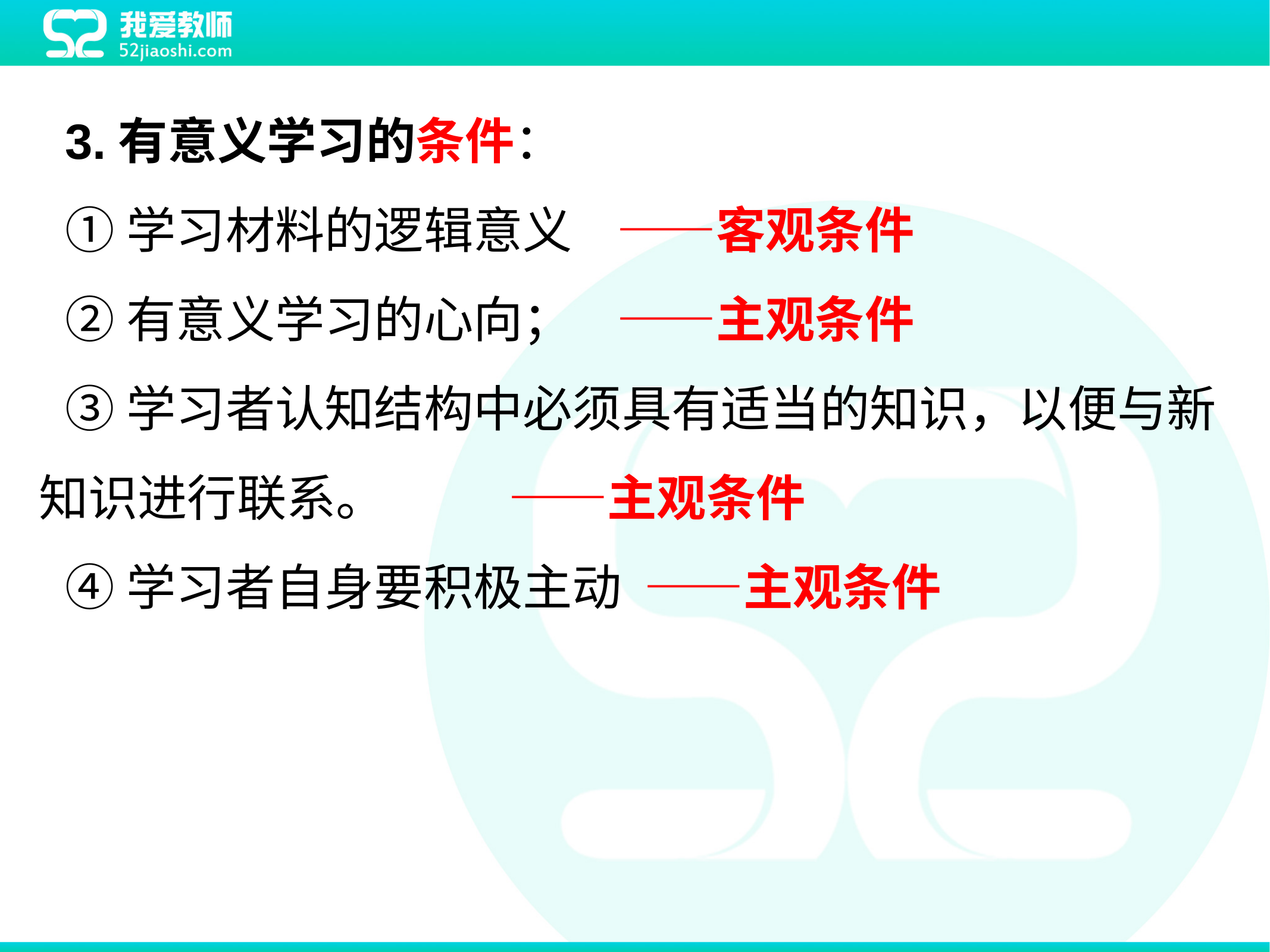

3.有意义学习的条件：
①学习材料的逻辑意义    ——客观条件
②有意义学习的心向；    ——主观条件
③学习者认知结构中必须具有适当的知识，以便与新知识进行联系。           ——主观条件
④学习者自身要积极主动  ——主观条件